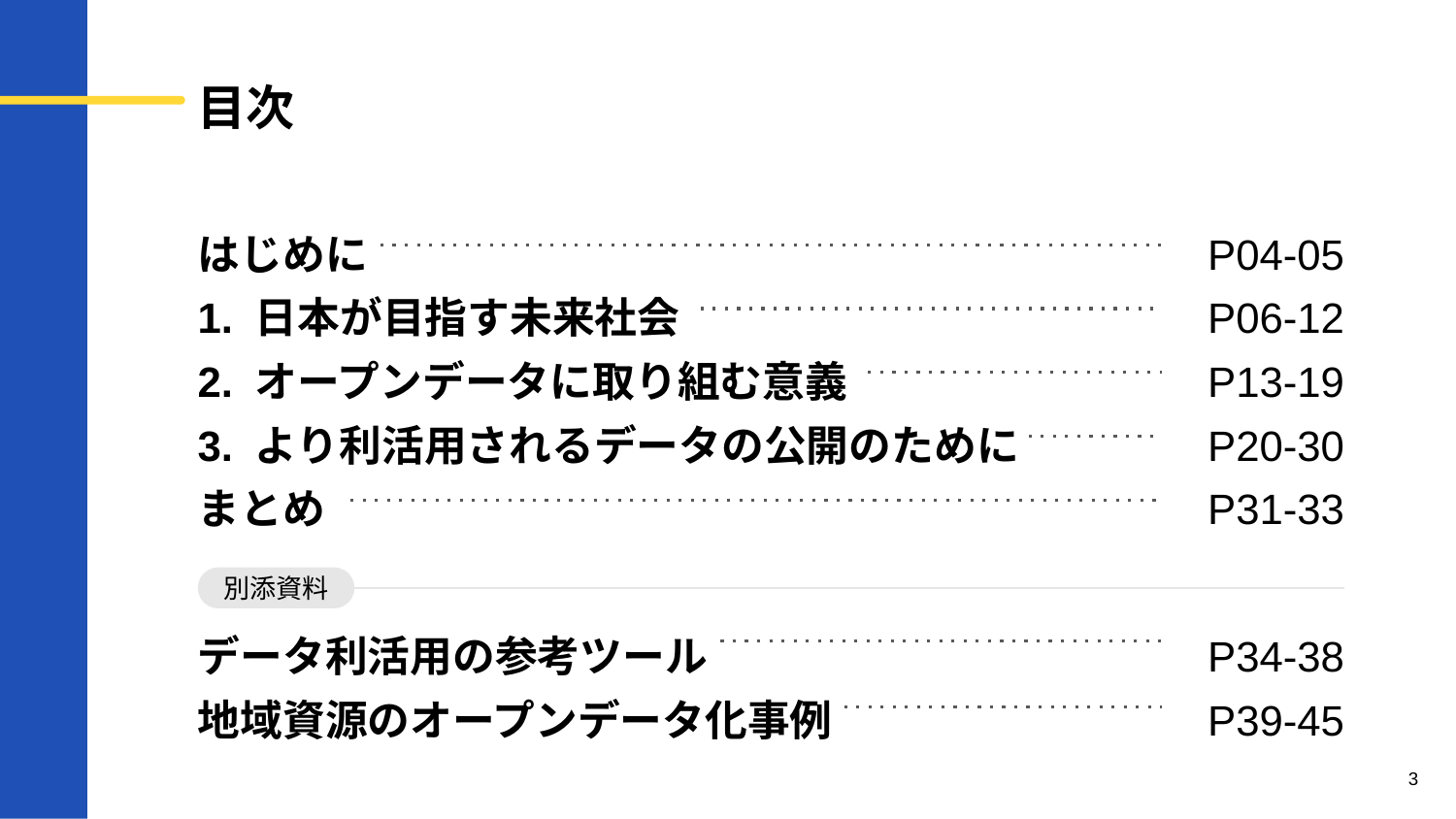

# 目次
はじめに
1. 日本が目指す未来社会
2. オープンデータに取り組む意義
3. より利活用されるデータの公開のために
まとめ
P04-05
P06-12
P13-19
P20-30
P31-33
別添資料
データ利活用の参考ツール
地域資源のオープンデータ化事例
P34-38
P39-45
3